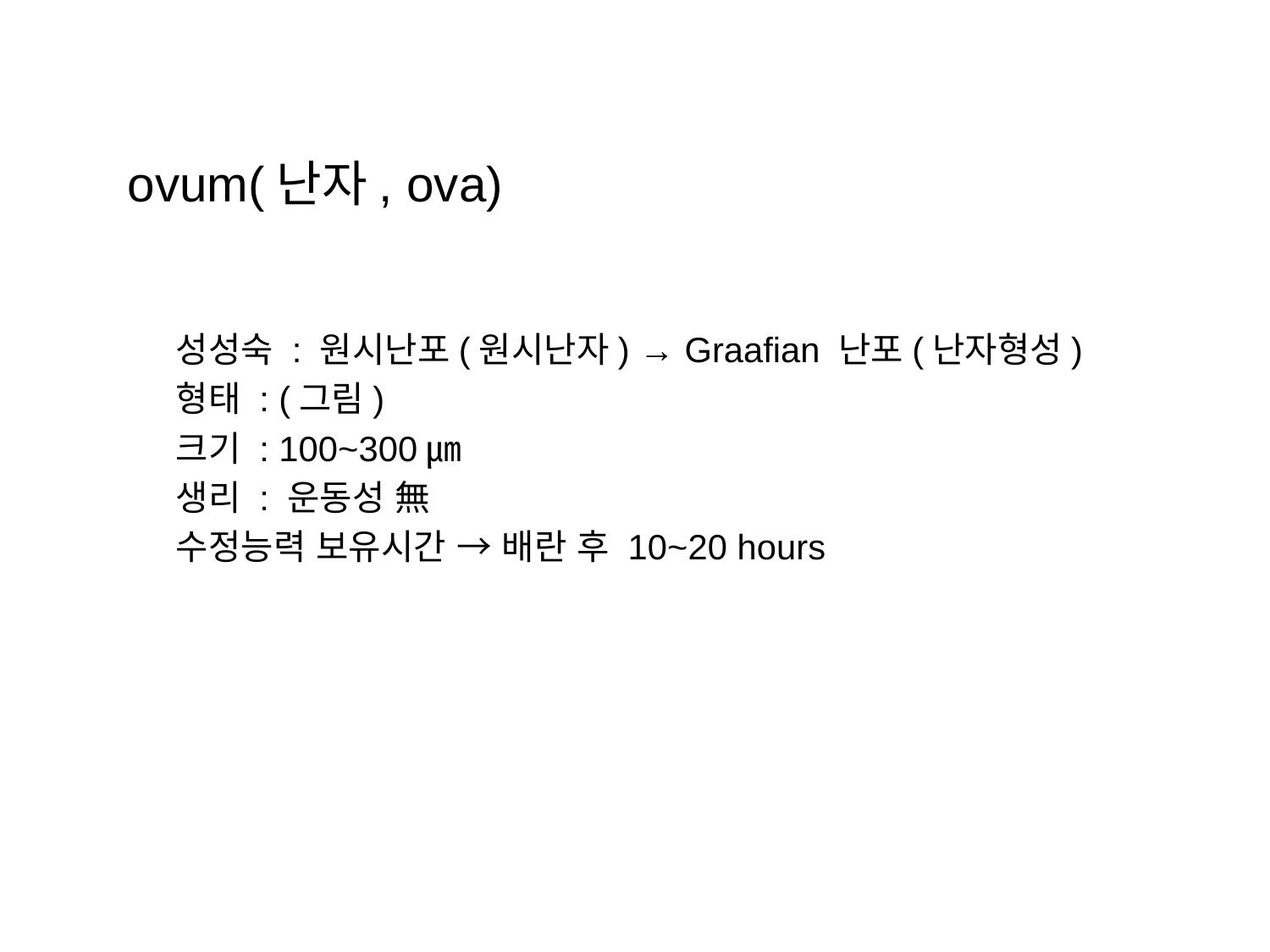

ovum(난자, ova)

    성성숙 : 원시난포(원시난자) → Graafian 난포(난자형성)
    형태 : (그림)
    크기 : 100~300㎛
    생리 : 운동성 無
    수정능력 보유시간 → 배란 후 10~20 hours